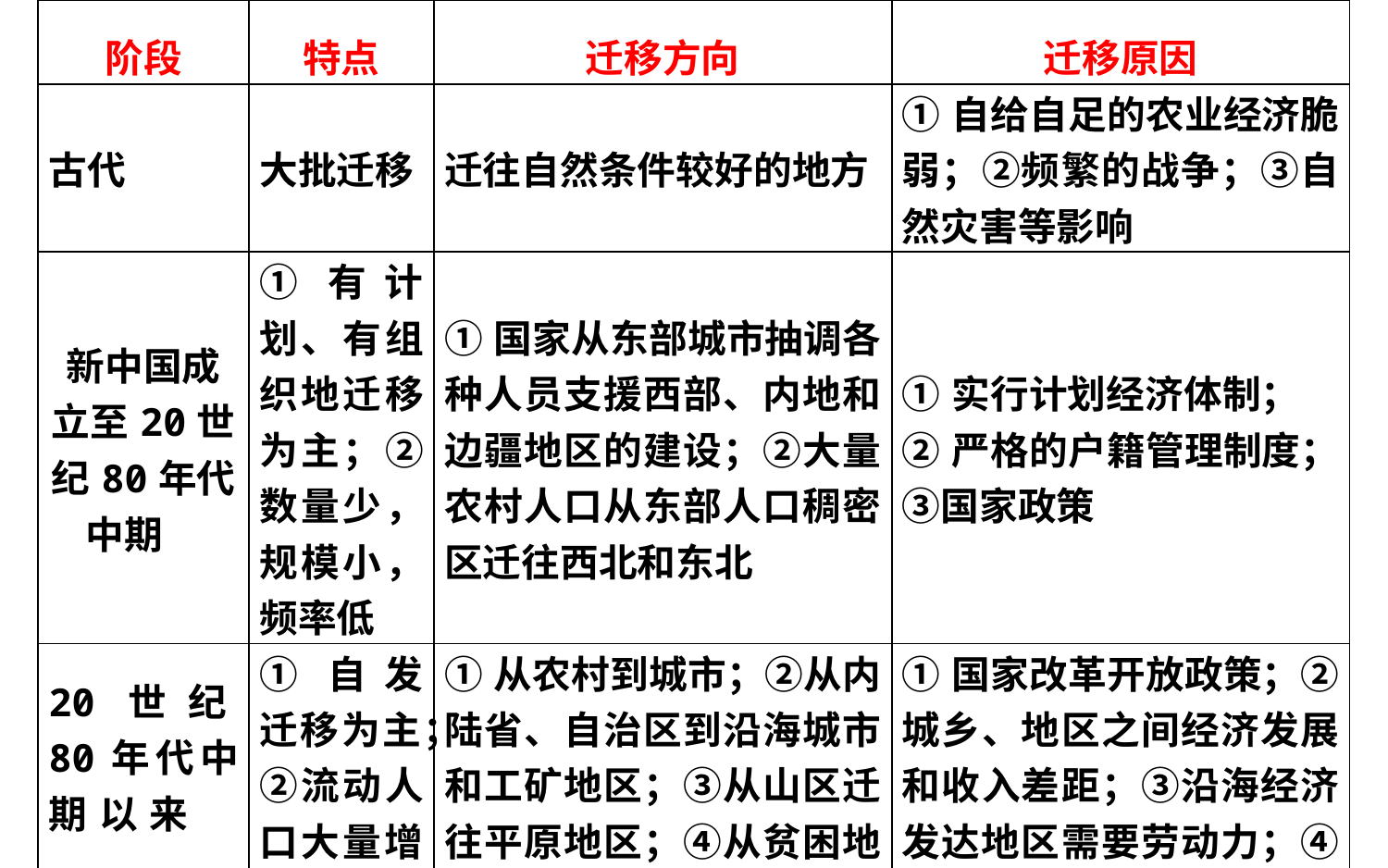

| 阶段 | 特点 | 迁移方向 | 迁移原因 |
| --- | --- | --- | --- |
| 古代 | 大批迁移 | 迁往自然条件较好的地方 | ①自给自足的农业经济脆弱；②频繁的战争；③自然灾害等影响 |
| 新中国成立至20世纪80年代中期 | ①有计划、有组织地迁移为主；②数量少，规模小，频率低 | ①国家从东部城市抽调各种人员支援西部、内地和边疆地区的建设；②大量农村人口从东部人口稠密区迁往西北和东北 | ①实行计划经济体制； ②严格的户籍管理制度；③国家政策 |
| 20世纪80年代中期以来 | ①自发迁移为主；②流动人口大量增加 | ①从农村到城市；②从内陆省、自治区到沿海城市和工矿地区；③从山区迁往平原地区；④从贫困地区迁往发达地区 | ①国家改革开放政策；②城乡、地区之间经济发展和收入差距；③沿海经济发达地区需要劳动力；④农村大量劳动力获得解放 |